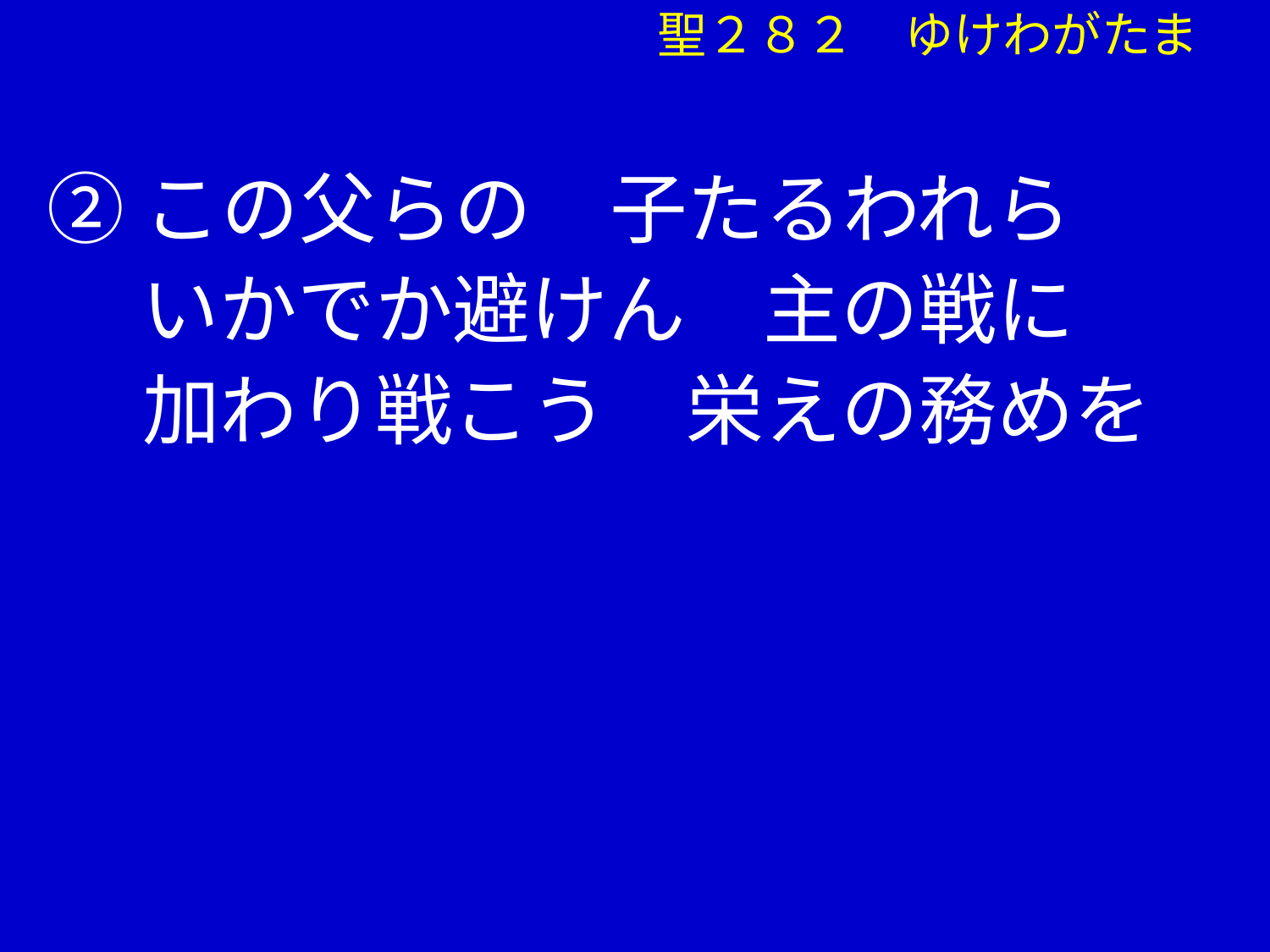

聖２８２　ゆけわがたま
②この父らの　子たるわれら
　 いかでか避けん　主の戦に
　 加わり戦こう　栄えの務めを